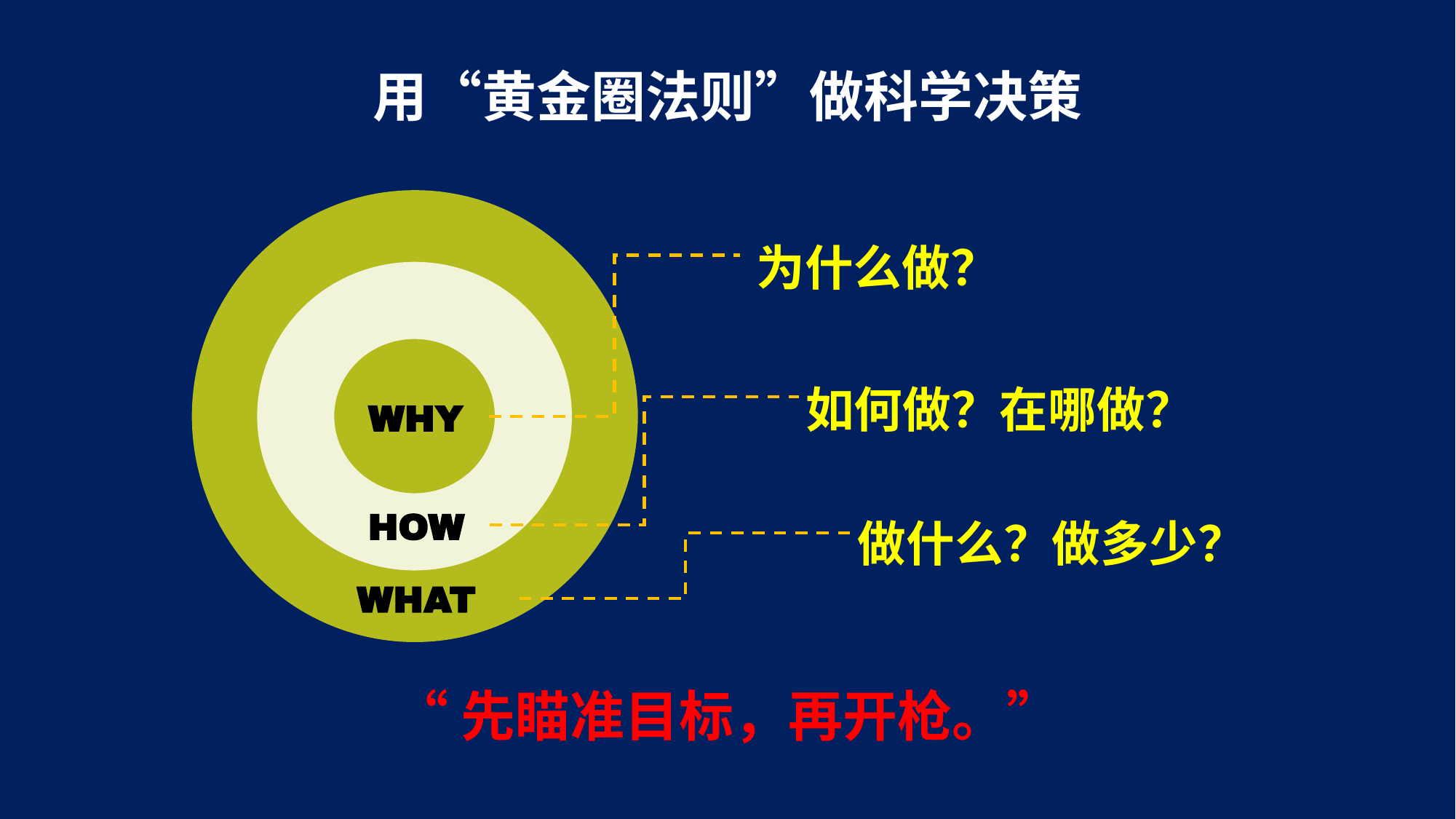

用“黄金圈法则”做科学决策

为什么做？

如何做？在哪做？
WHY
做什么？做多少？
HOW
WHAT
“先瞄准目标，再开枪。”